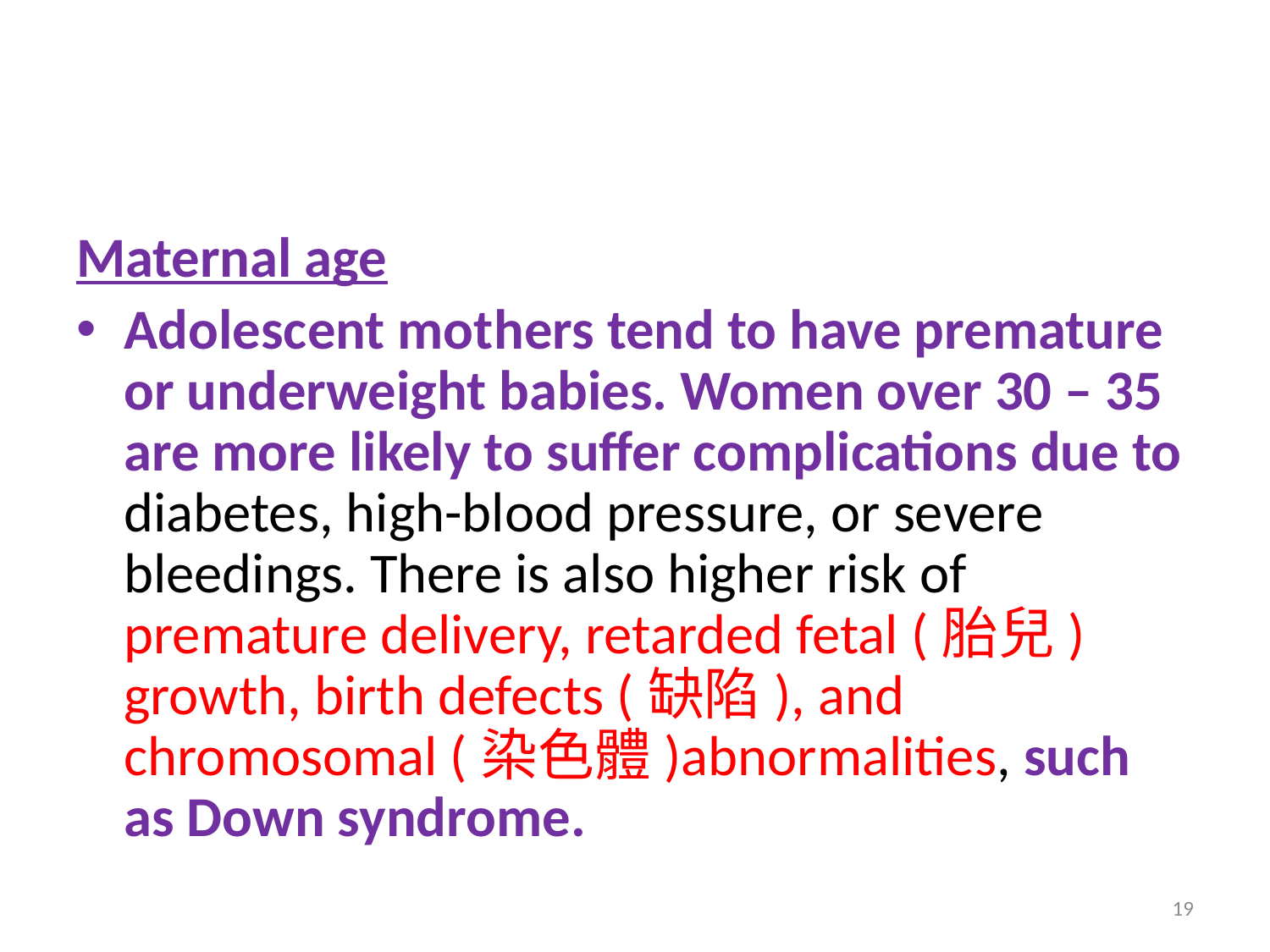

#
Maternal age
Adolescent mothers tend to have premature or underweight babies. Women over 30 – 35 are more likely to suffer complications due to diabetes, high-blood pressure, or severe bleedings. There is also higher risk of premature delivery, retarded fetal (胎兒) growth, birth defects (缺陷), and chromosomal (染色體)abnormalities, such as Down syndrome.
19